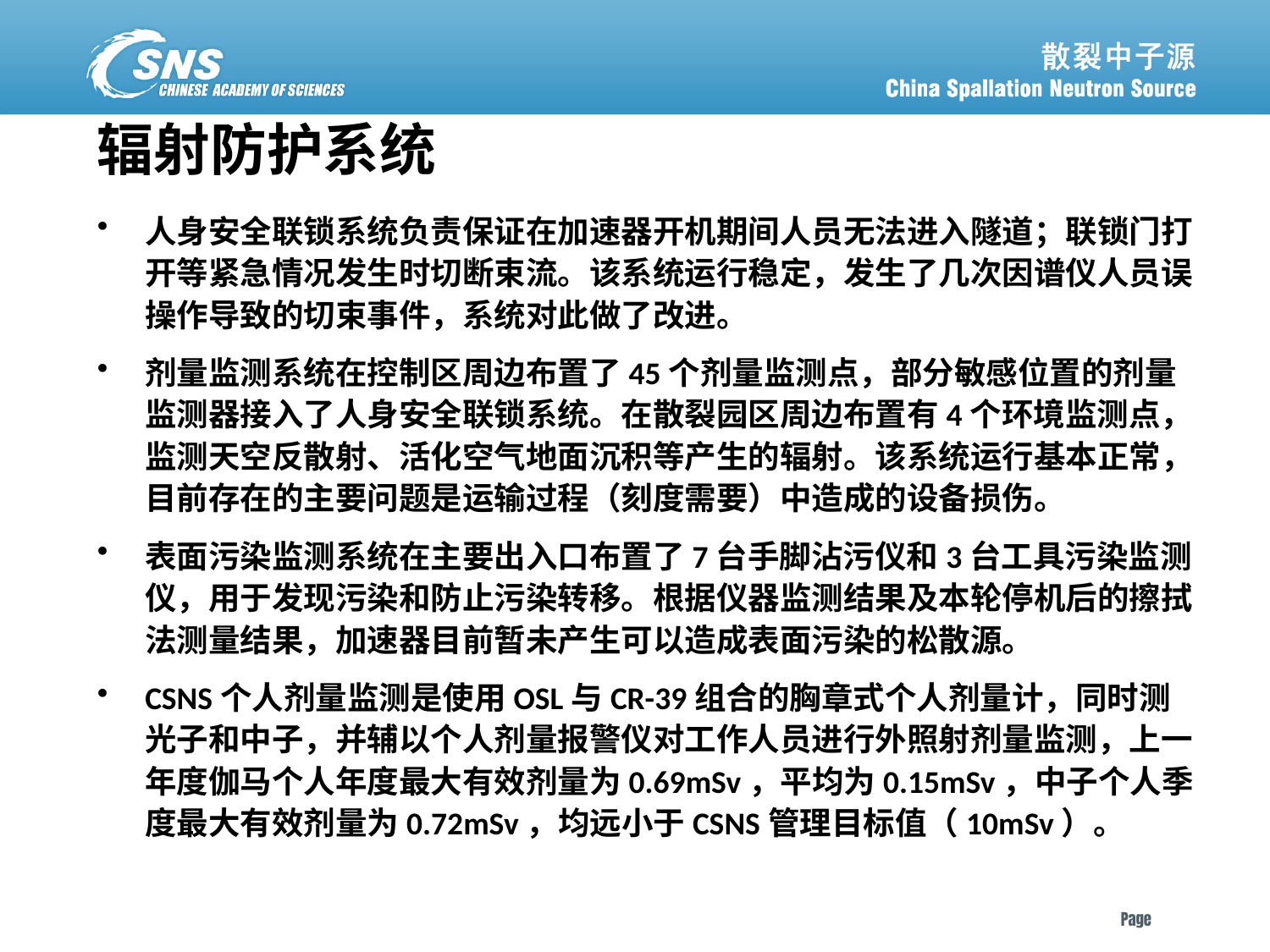

# 辐射防护系统
人身安全联锁系统负责保证在加速器开机期间人员无法进入隧道；联锁门打开等紧急情况发生时切断束流。该系统运行稳定，发生了几次因谱仪人员误操作导致的切束事件，系统对此做了改进。
剂量监测系统在控制区周边布置了45个剂量监测点，部分敏感位置的剂量监测器接入了人身安全联锁系统。在散裂园区周边布置有4个环境监测点，监测天空反散射、活化空气地面沉积等产生的辐射。该系统运行基本正常，目前存在的主要问题是运输过程（刻度需要）中造成的设备损伤。
表面污染监测系统在主要出入口布置了7台手脚沾污仪和3台工具污染监测仪，用于发现污染和防止污染转移。根据仪器监测结果及本轮停机后的擦拭法测量结果，加速器目前暂未产生可以造成表面污染的松散源。
CSNS个人剂量监测是使用OSL与CR-39组合的胸章式个人剂量计，同时测光子和中子，并辅以个人剂量报警仪对工作人员进行外照射剂量监测，上一年度伽马个人年度最大有效剂量为0.69mSv，平均为0.15mSv，中子个人季度最大有效剂量为0.72mSv，均远小于CSNS管理目标值（10mSv）。